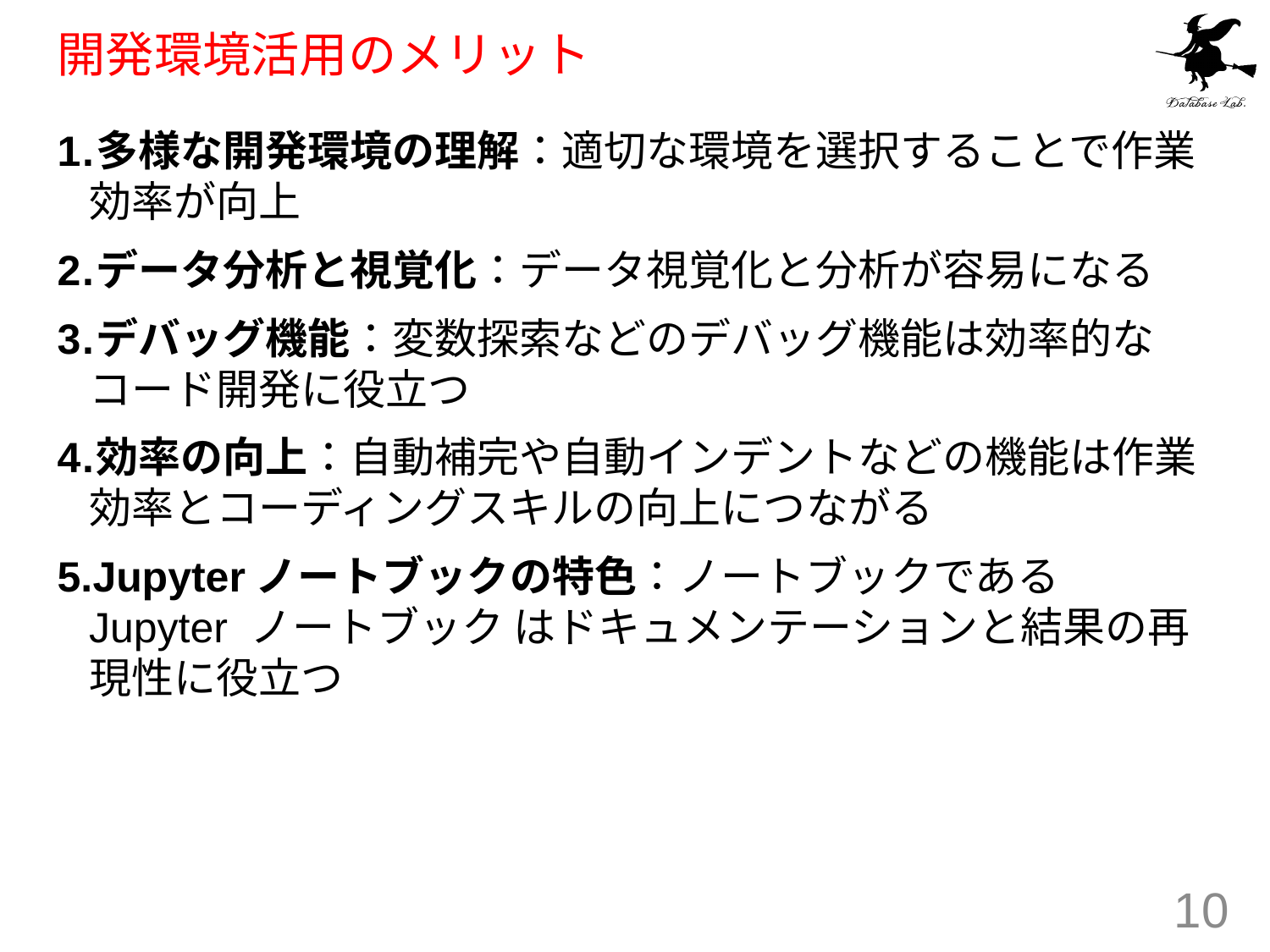

# 開発環境活用のメリット
多様な開発環境の理解：適切な環境を選択することで作業効率が向上
データ分析と視覚化：データ視覚化と分析が容易になる
デバッグ機能：変数探索などのデバッグ機能は効率的なコード開発に役立つ
効率の向上：自動補完や自動インデントなどの機能は作業効率とコーディングスキルの向上につながる
Jupyterノートブックの特色：ノートブックである Jupyter ノートブック はドキュメンテーションと結果の再現性に役立つ

10